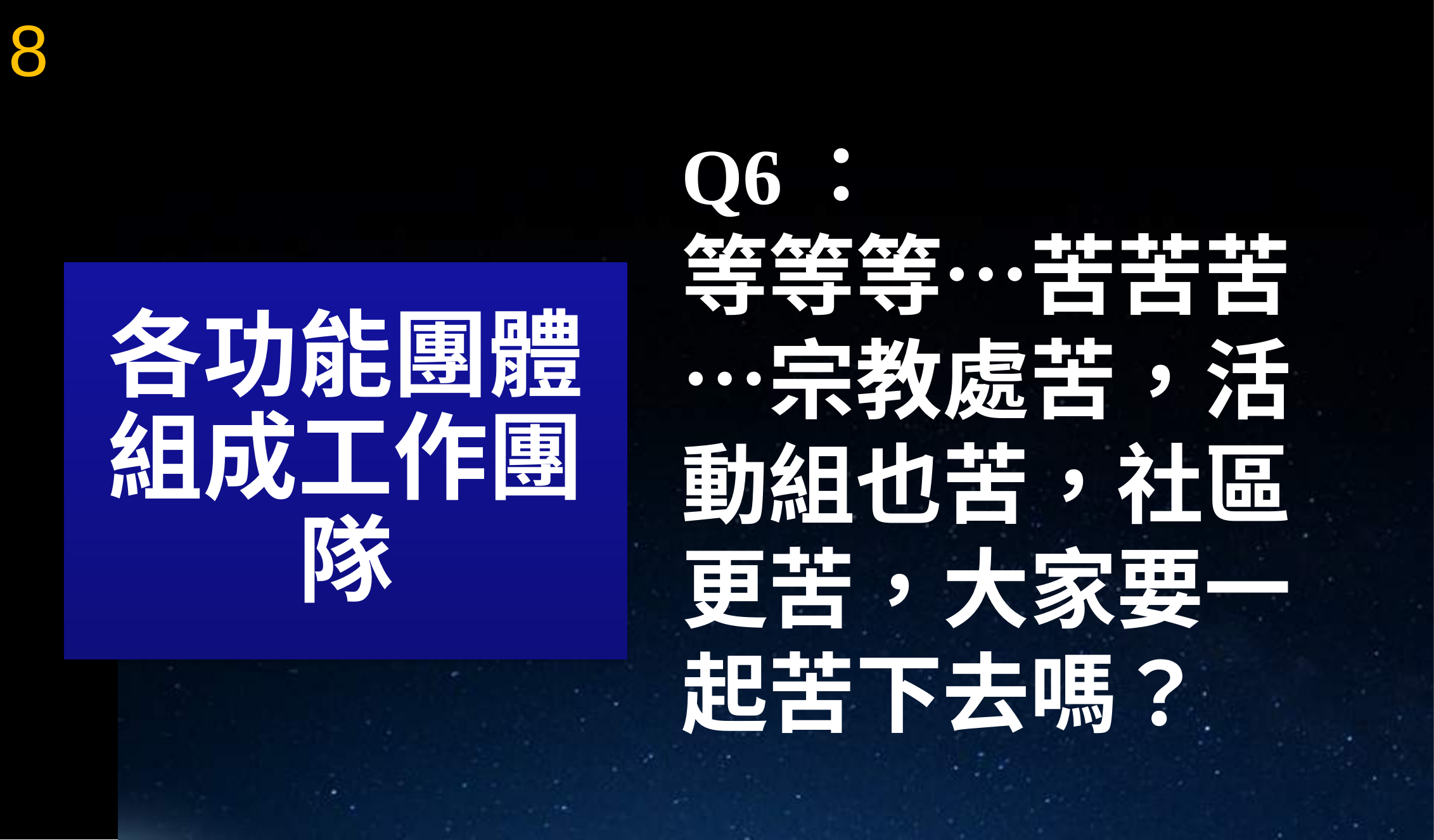

8
各功能團體組成工作團隊
Q6：
等等等…苦苦苦…宗教處苦，活動組也苦，社區更苦，大家要一起苦下去嗎？